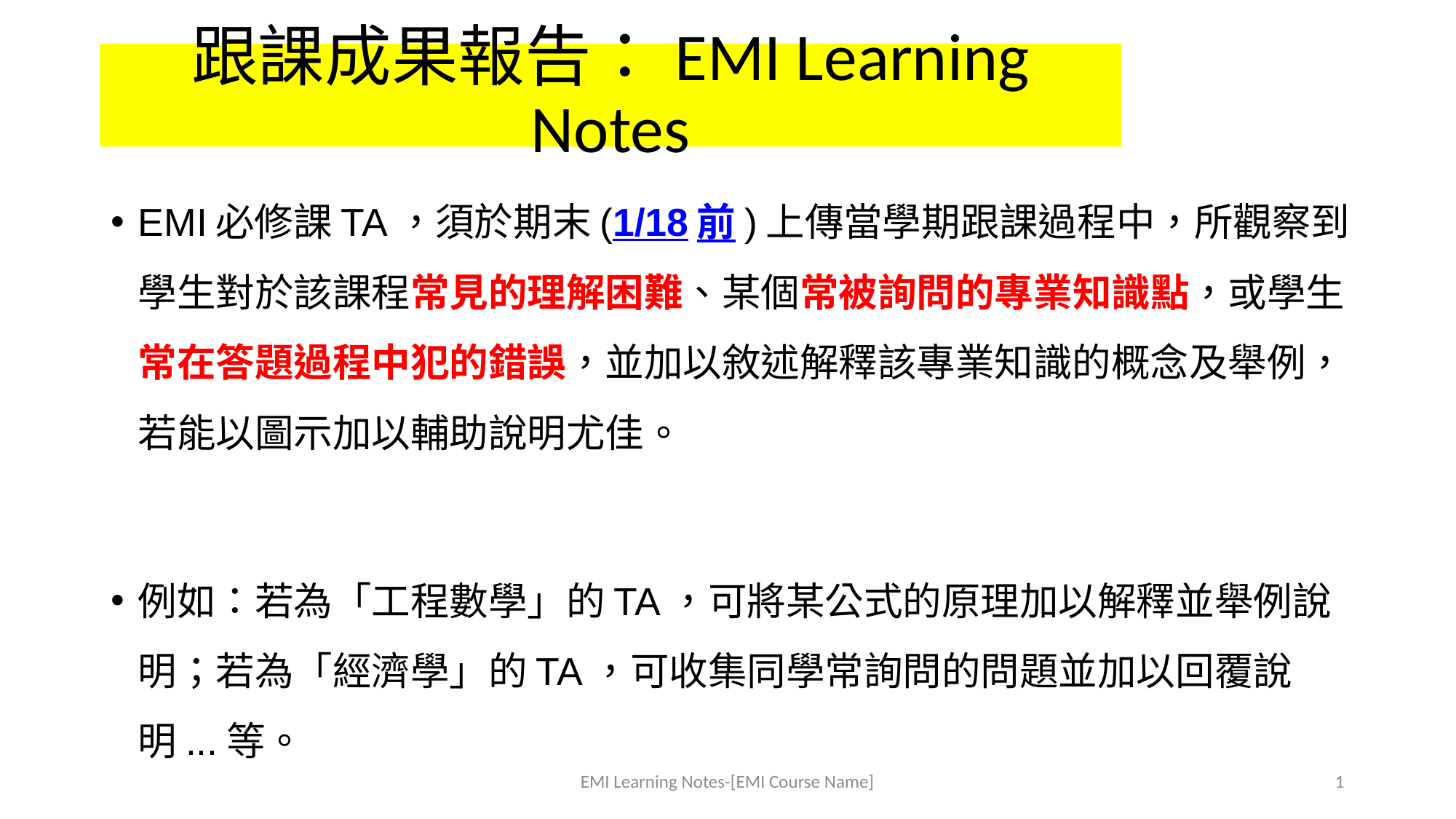

# 跟課成果報告：EMI Learning Notes
EMI必修課TA，須於期末(1/18前)上傳當學期跟課過程中，所觀察到學生對於該課程常見的理解困難、某個常被詢問的專業知識點，或學生常在答題過程中犯的錯誤，並加以敘述解釋該專業知識的概念及舉例，若能以圖示加以輔助說明尤佳。

例如：若為「工程數學」的TA，可將某公式的原理加以解釋並舉例說明；若為「經濟學」的TA，可收集同學常詢問的問題並加以回覆說明...等。
EMI Learning Notes-[EMI Course Name]
1